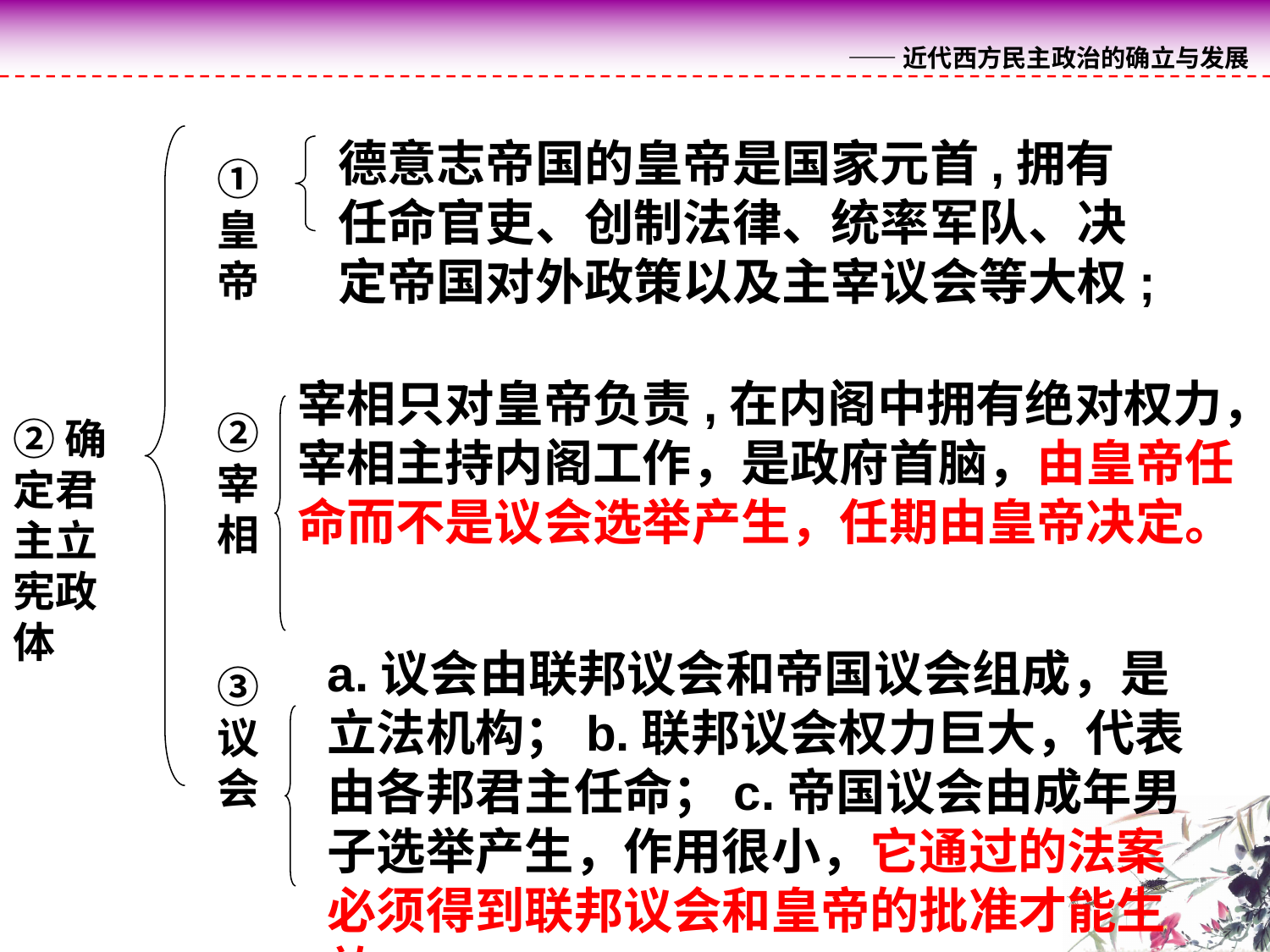

德意志帝国的皇帝是国家元首,拥有任命官吏、创制法律、统率军队、决定帝国对外政策以及主宰议会等大权;

①皇帝

②宰相

③议会
宰相只对皇帝负责,在内阁中拥有绝对权力，宰相主持内阁工作，是政府首脑，由皇帝任命而不是议会选举产生，任期由皇帝决定。

②确定君主立宪政体
a.议会由联邦议会和帝国议会组成，是立法机构；b.联邦议会权力巨大，代表由各邦君主任命；c.帝国议会由成年男子选举产生，作用很小，它通过的法案必须得到联邦议会和皇帝的批准才能生效。